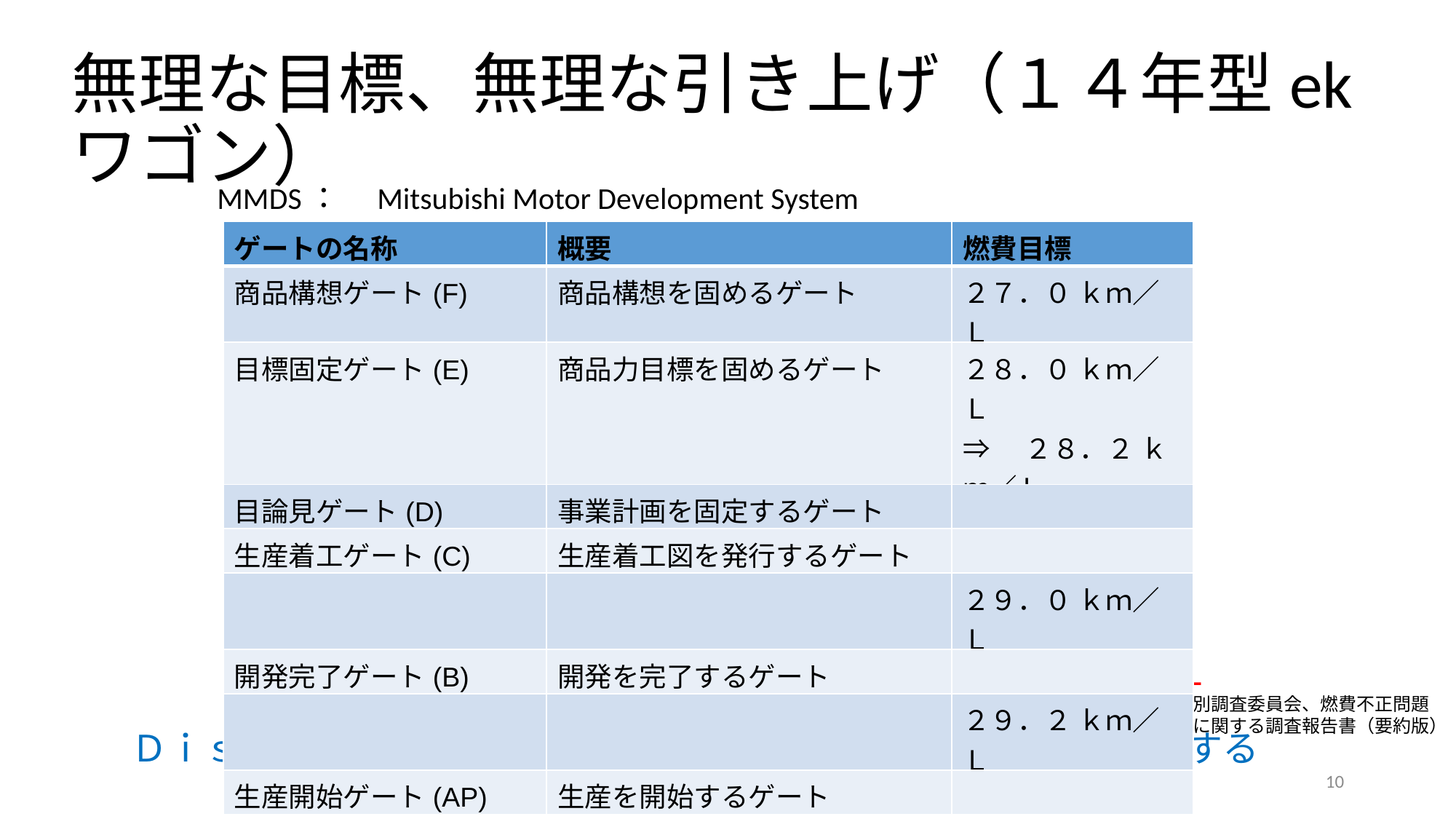

# 無理な目標、無理な引き上げ（１４年型ekワゴン）
MMDS：　Mitsubishi Motor Development System
| ゲートの名称 | 概要 | 燃費目標 |
| --- | --- | --- |
| 商品構想ゲート(F) | 商品構想を固めるゲート | ２７．０ ｋｍ／Ｌ |
| 目標固定ゲート(E) | 商品力目標を固めるゲート | ２８．０ ｋｍ／Ｌ ⇒　２８．２ ｋｍ／Ｌ |
| 目論見ゲート(D) | 事業計画を固定するゲート |  |
| 生産着工ゲート(C) | 生産着工図を発行するゲート |  |
|  |  | ２９．０ ｋｍ／Ｌ |
| 開発完了ゲート(B) | 開発を完了するゲート |  |
|  |  | ２９．２ ｋｍ／Ｌ |
| 生産開始ゲート(AP) | 生産を開始するゲート |  |
問題発覚後の測定：　２７．１ ｋｍ／Ｌ
出典：特別調査委員会、燃費不正問題
　　　　に関する調査報告書（要約版）
Ｄｉｓｃｕｓｓｉｏｎ：　あなた（開発側、審査側）なら、どうする
		　経営陣は現場を把握していたか？
10